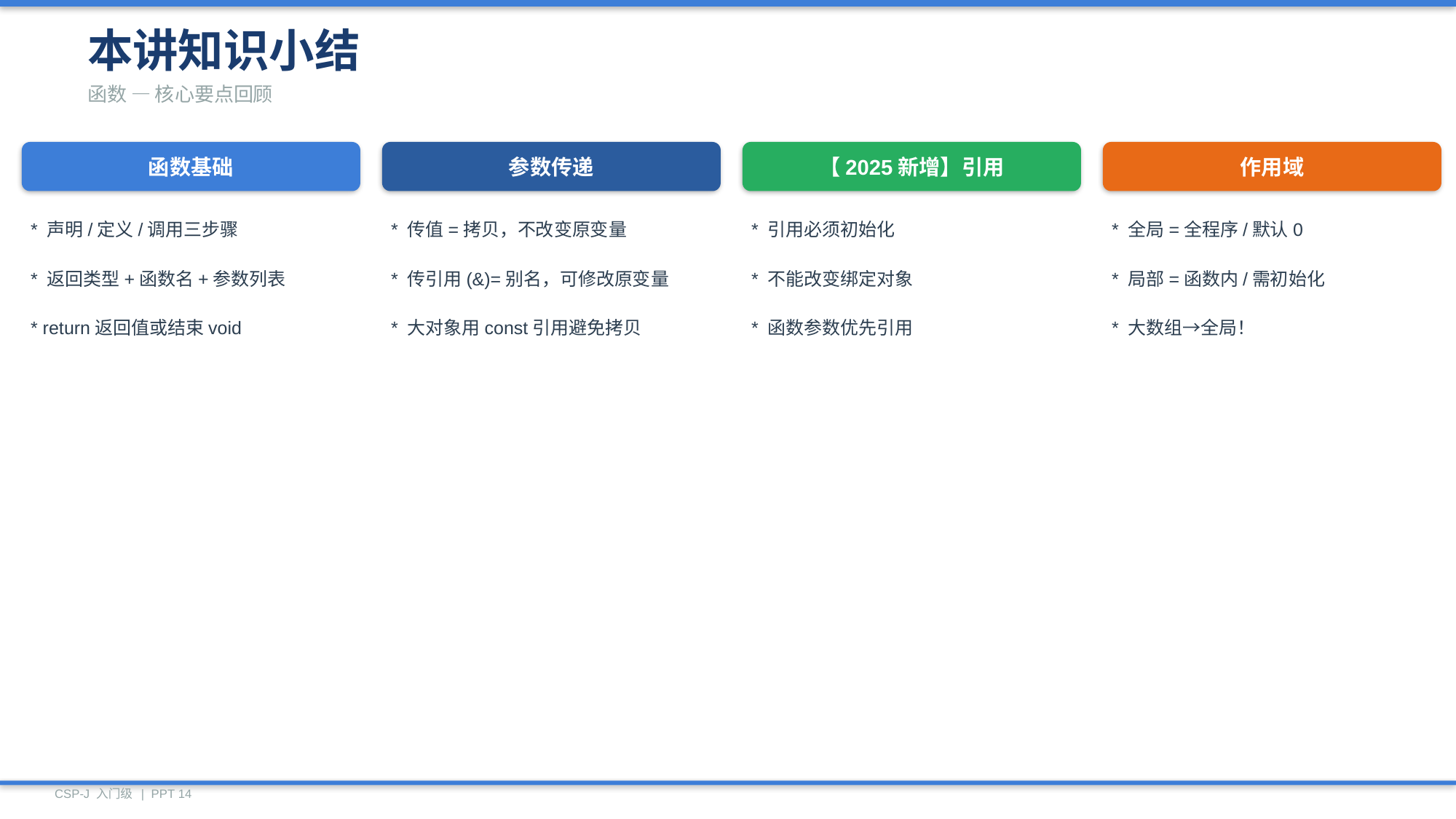

本讲知识小结
函数 — 核心要点回顾
函数基础
参数传递
【2025新增】引用
作用域
* 声明/定义/调用三步骤
* 传值=拷贝，不改变原变量
* 引用必须初始化
* 全局=全程序/默认0
* 返回类型+函数名+参数列表
* 传引用(&)=别名，可修改原变量
* 不能改变绑定对象
* 局部=函数内/需初始化
* return返回值或结束void
* 大对象用const引用避免拷贝
* 函数参数优先引用
* 大数组→全局！

CSP-J 入门级  |  PPT 14